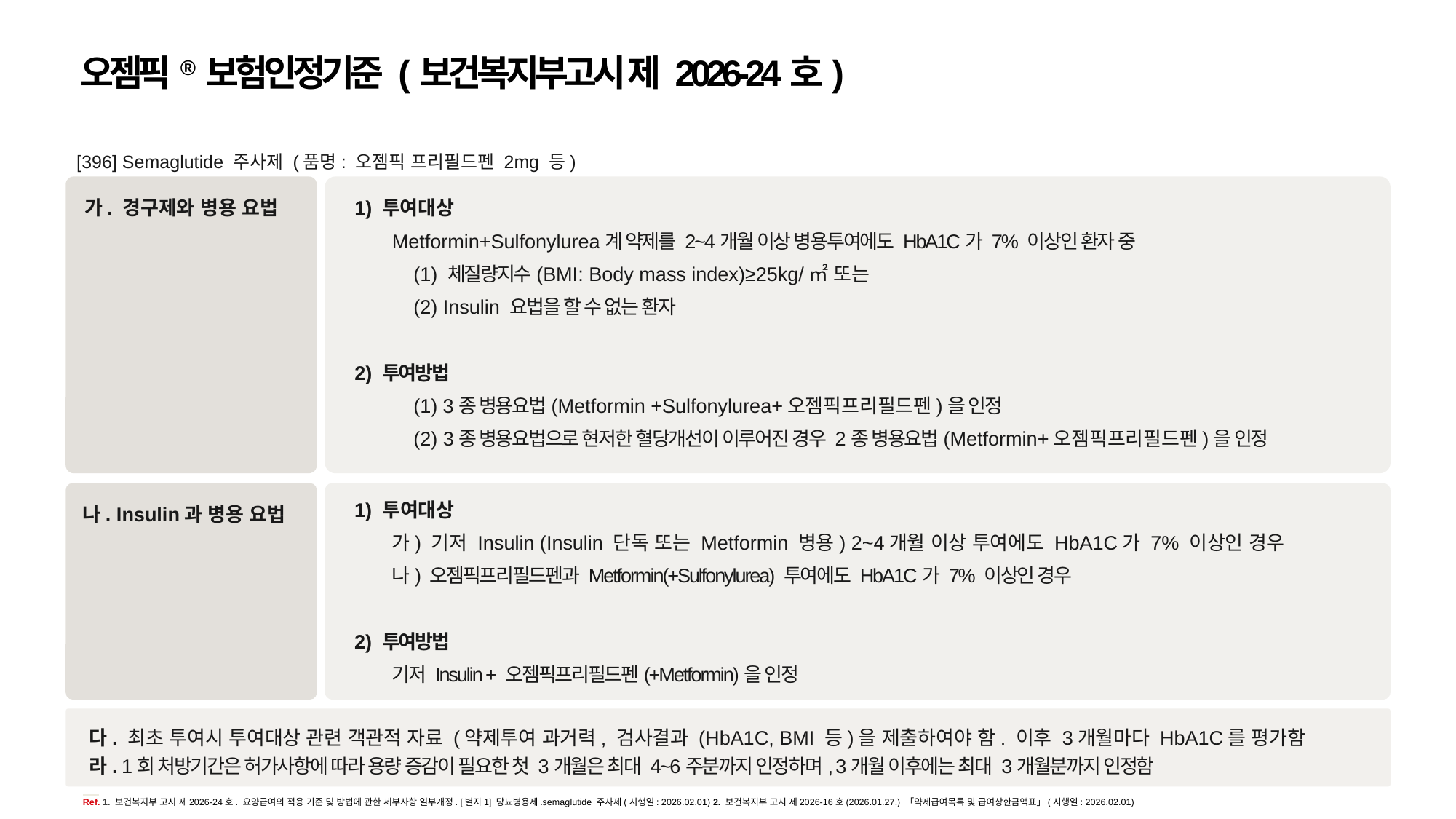

오젬픽® 보험인정기준 (보건복지부고시 제 2026-24호)
[396] Semaglutide 주사제 (품명: 오젬픽 프리필드펜 2mg 등)

가. 경구제와 병용 요법
 1) 투여대상
Metformin+Sulfonylurea계 약제를 2~4개월 이상 병용투여에도 HbA1C가 7% 이상인 환자 중
(1) 체질량지수(BMI: Body mass index)≥25kg/㎡ 또는
(2) Insulin 요법을 할 수 없는 환자

 2) 투여방법
(1) 3종 병용요법(Metformin +Sulfonylurea+오젬픽프리필드펜)을 인정
(2) 3종 병용요법으로 현저한 혈당개선이 이루어진 경우 2종 병용요법(Metformin+오젬픽프리필드펜)을 인정

 1) 투여대상
가) 기저 Insulin (Insulin 단독 또는 Metformin 병용) 2~4개월 이상 투여에도 HbA1C가 7% 이상인 경우
나) 오젬픽프리필드펜과 Metformin(+Sulfonylurea) 투여에도 HbA1C가 7% 이상인 경우

 2) 투여방법
기저 Insulin + 오젬픽프리필드펜(+Metformin)을 인정
나. Insulin과 병용 요법

다. 최초 투여시 투여대상 관련 객관적 자료 (약제투여 과거력, 검사결과 (HbA1C, BMI 등)을 제출하여야 함. 이후 3개월마다 HbA1C를 평가함
라. 1회 처방기간은 허가사항에 따라 용량 증감이 필요한 첫 3개월은 최대 4~6주분까지 인정하며, 3개월 이후에는 최대 3개월분까지 인정함
Ref. 1. 보건복지부 고시 제2026-24호. 요양급여의 적용 기준 및 방법에 관한 세부사항 일부개정. [별지1] 당뇨병용제.semaglutide 주사제(시행일: 2026.02.01) 2. 보건복지부 고시 제2026-16호(2026.01.27.) 「약제급여목록 및 급여상한금액표」(시행일: 2026.02.01)